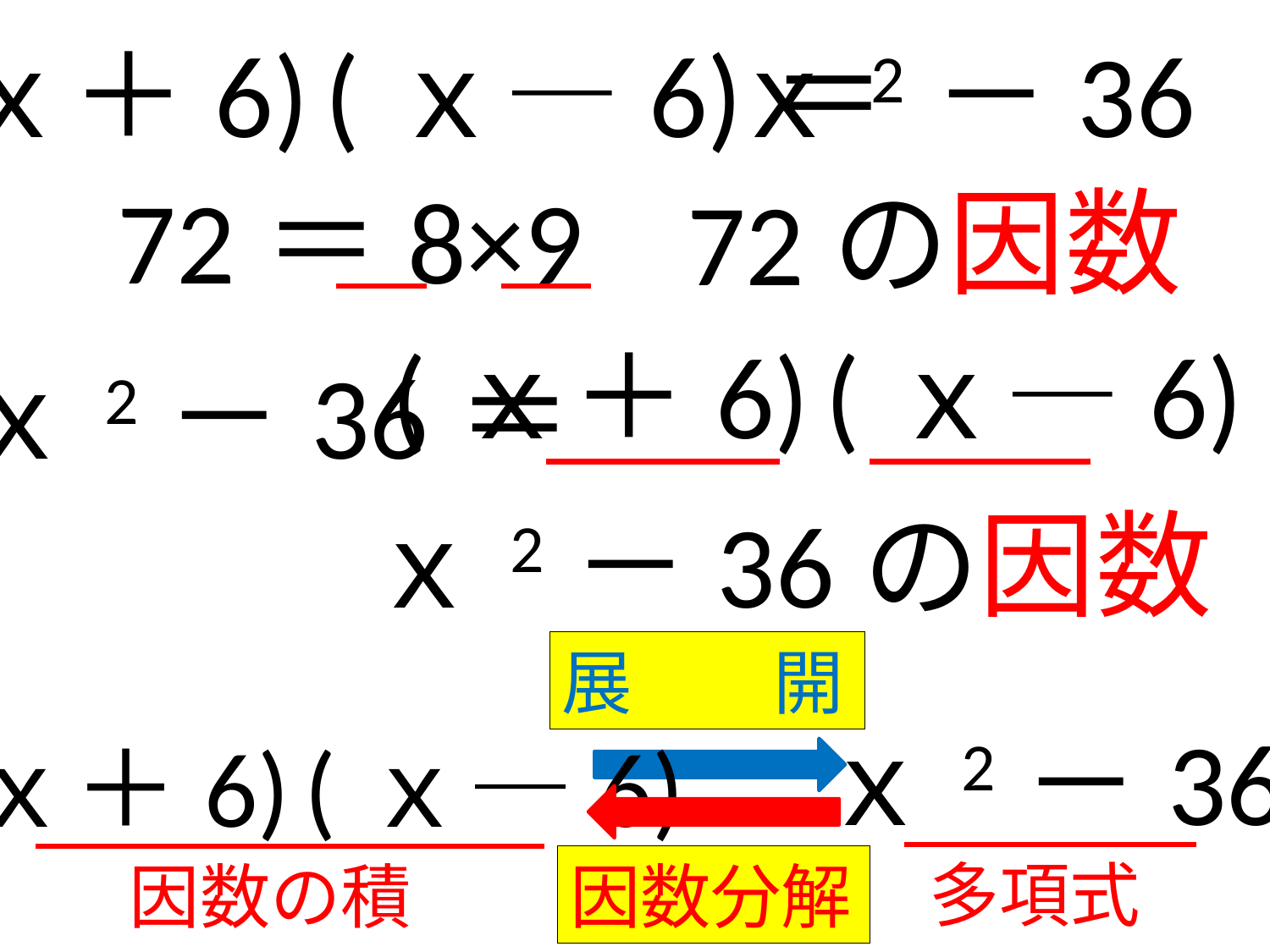

(ｘ＋6) (ｘ―6)＝
ｘ2－36
72＝8×9
72の因数
(ｘ＋6) (ｘ―6)
ｘ2－36＝
ｘ2－36の因数
展　　開
ｘ2－36
(ｘ＋6) (ｘ―6)

多項式
因数の積
因数分解